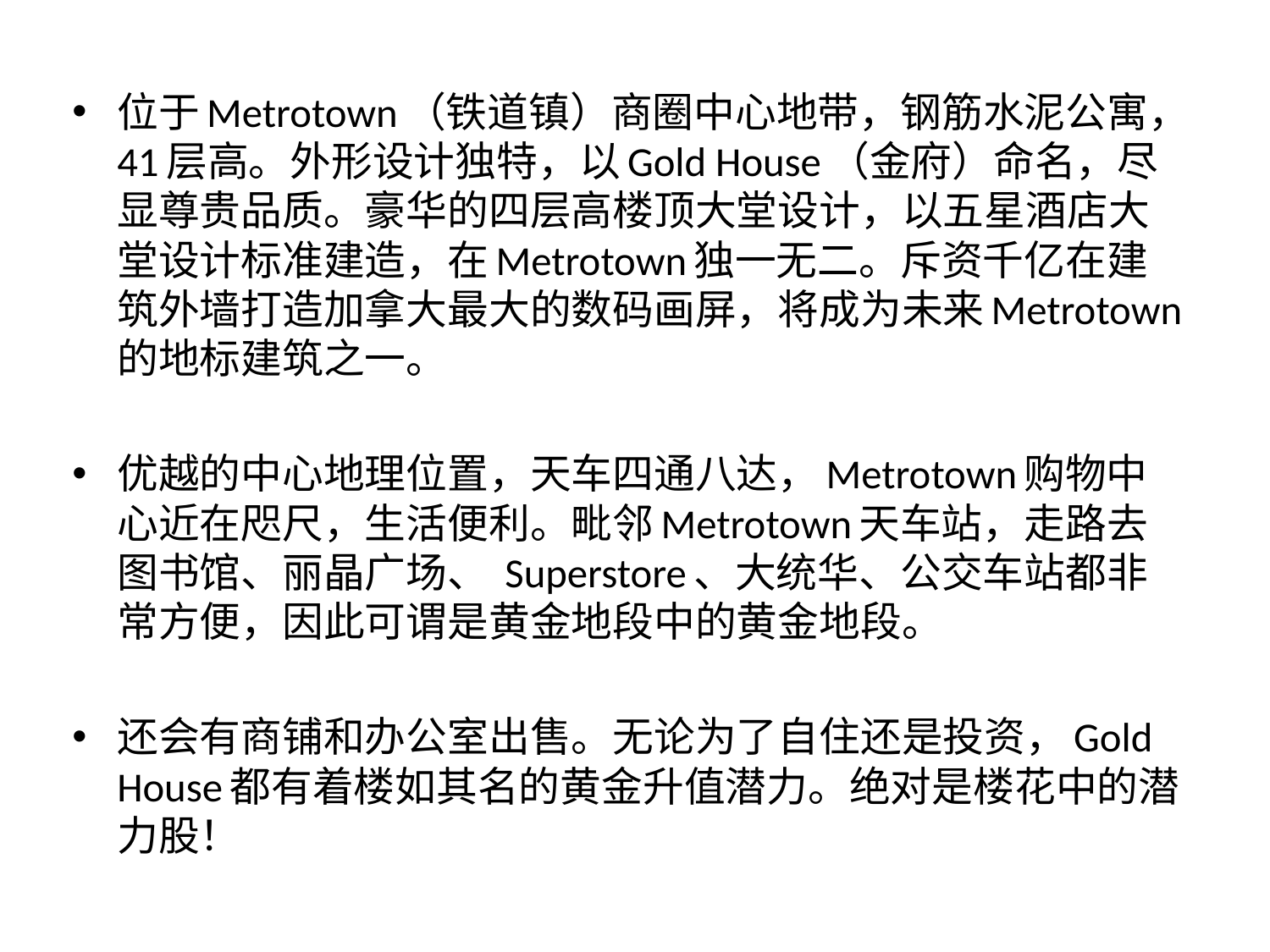

位于Metrotown（铁道镇）商圈中心地带，钢筋水泥公寓，41层高。外形设计独特，以Gold House（金府）命名，尽显尊贵品质。豪华的四层高楼顶大堂设计，以五星酒店大堂设计标准建造，在Metrotown独一无二。斥资千亿在建筑外墙打造加拿大最大的数码画屏，将成为未来Metrotown的地标建筑之一。

优越的中心地理位置，天车四通八达，Metrotown购物中心近在咫尺，生活便利。毗邻Metrotown天车站，走路去图书馆、丽晶广场、 Superstore、大统华、公交车站都非常方便，因此可谓是黄金地段中的黄金地段。

还会有商铺和办公室出售。无论为了自住还是投资，Gold House都有着楼如其名的黄金升值潜力。绝对是楼花中的潜力股！